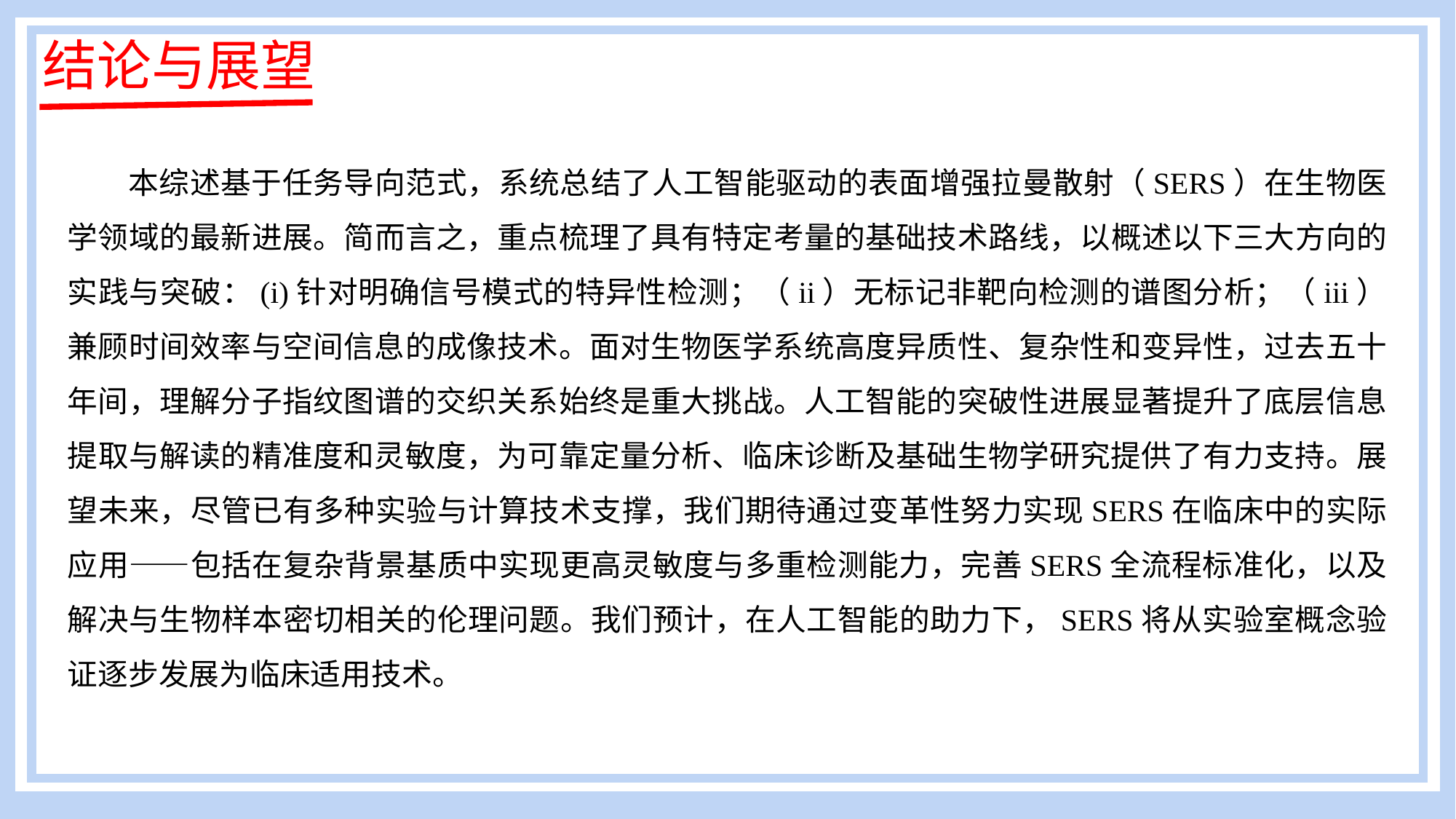

结论与展望
c
本综述基于任务导向范式，系统总结了人工智能驱动的表面增强拉曼散射（SERS）在生物医学领域的最新进展。简而言之，重点梳理了具有特定考量的基础技术路线，以概述以下三大方向的实践与突破：(i)针对明确信号模式的特异性检测；（ii）无标记非靶向检测的谱图分析；（iii）兼顾时间效率与空间信息的成像技术。面对生物医学系统高度异质性、复杂性和变异性，过去五十年间，理解分子指纹图谱的交织关系始终是重大挑战。人工智能的突破性进展显著提升了底层信息提取与解读的精准度和灵敏度，为可靠定量分析、临床诊断及基础生物学研究提供了有力支持。展望未来，尽管已有多种实验与计算技术支撑，我们期待通过变革性努力实现SERS在临床中的实际应用——包括在复杂背景基质中实现更高灵敏度与多重检测能力，完善SERS全流程标准化，以及解决与生物样本密切相关的伦理问题。我们预计，在人工智能的助力下，SERS将从实验室概念验证逐步发展为临床适用技术。